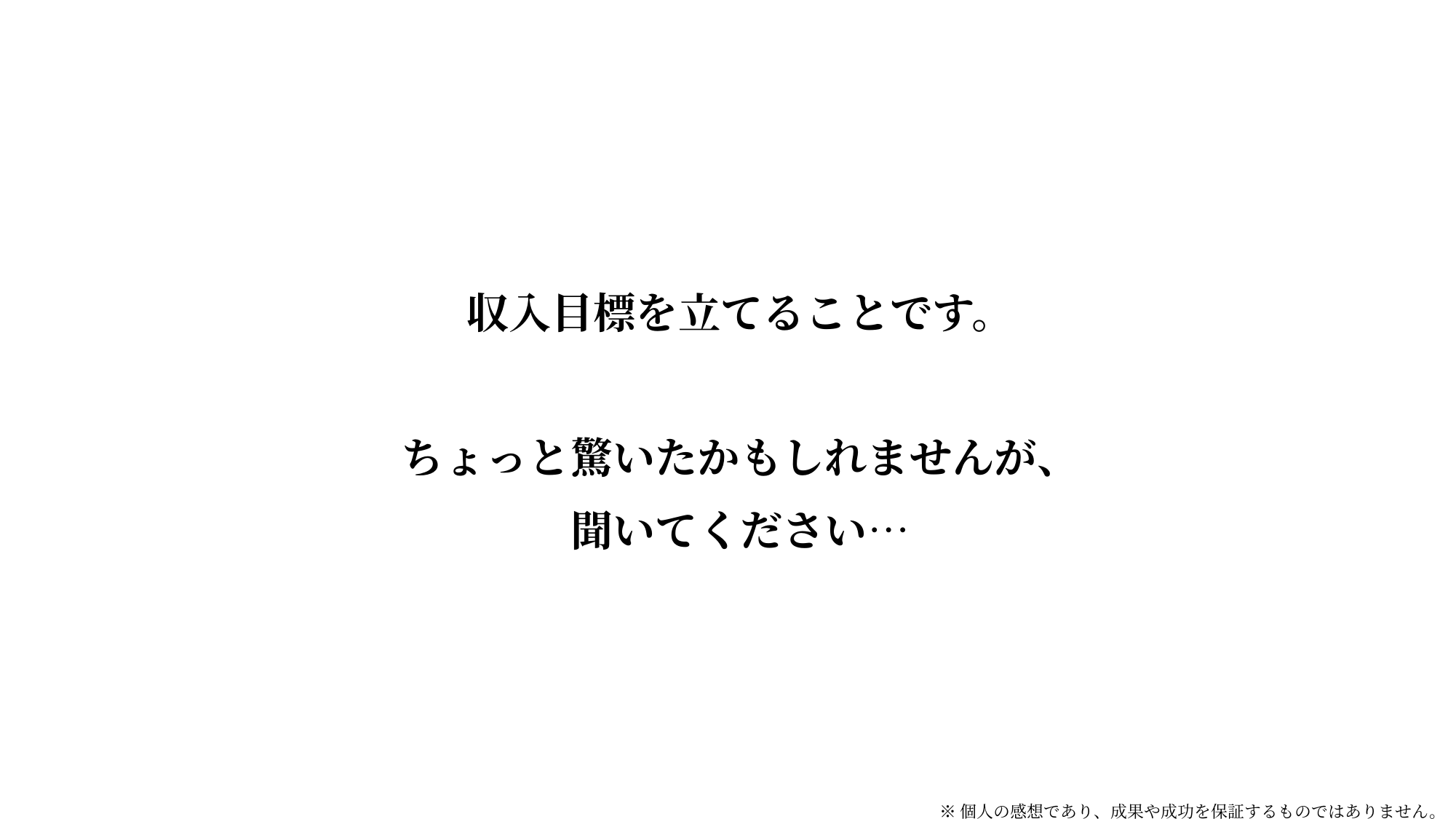

収入目標を立てることです。

ちょっと驚いたかもしれませんが、
聞いてください…
※個人の感想であり、成果や成功を保証するものではありません。